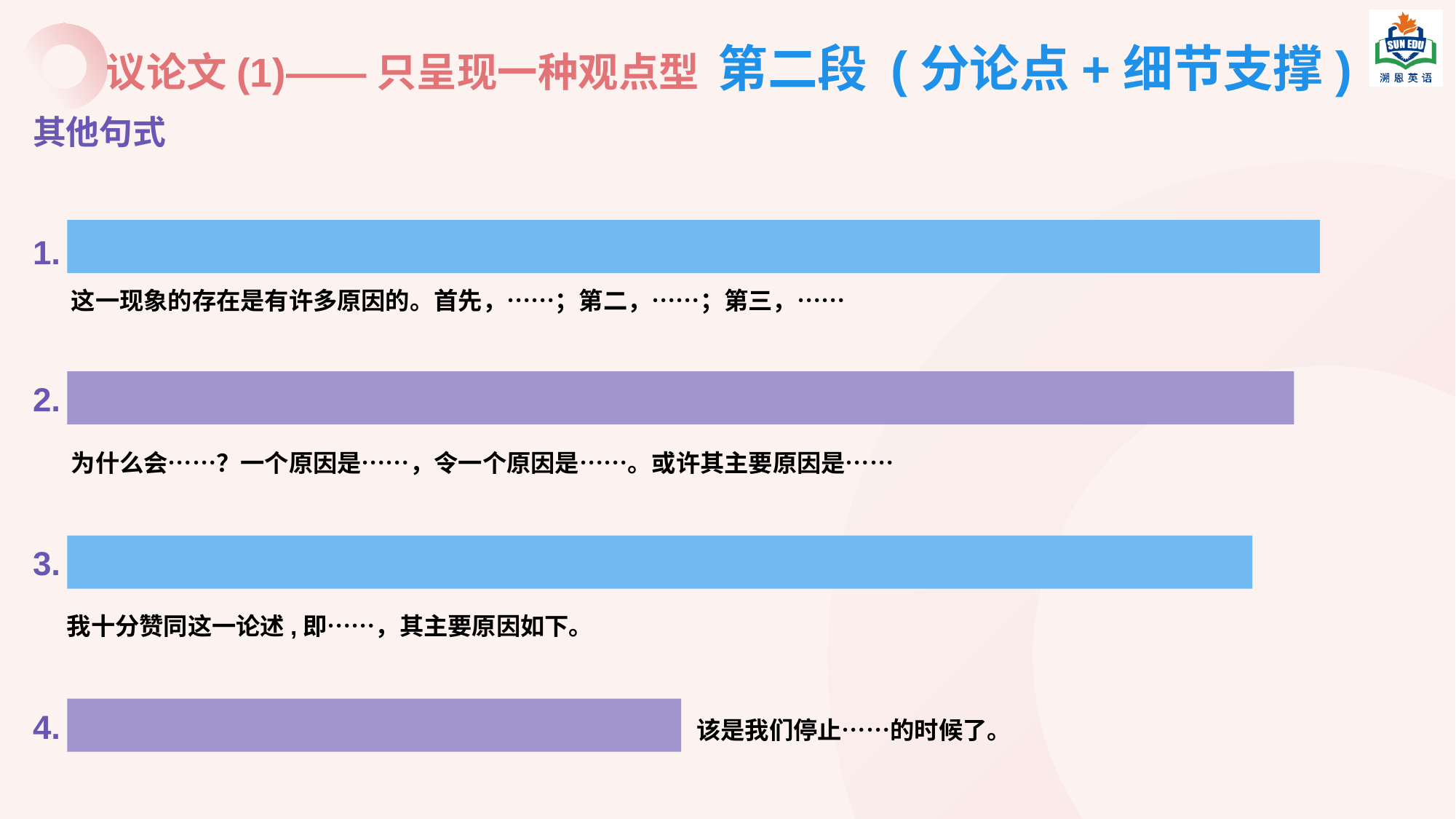

议论文(1)——只呈现一种观点型  第二段 (分论点+细节支撑)
其他句式

1. This phenomenon exists for a number of reasons. First, … Second, … Third, …
      这一现象的存在是有许多原因的。首先，……；第二，……；第三，……

2. Why did …? For one thing … For another … Perhaps the primary reason is …
    为什么会……？一个原因是……，令一个原因是……。或许其主要原因是……

3. I quite agree with the statement that … The reasons are chiefly as follows.
    我十分赞同这一论述,即……，其主要原因如下。

4. It is high time that we put an end to …. 该是我们停止……的时候了。